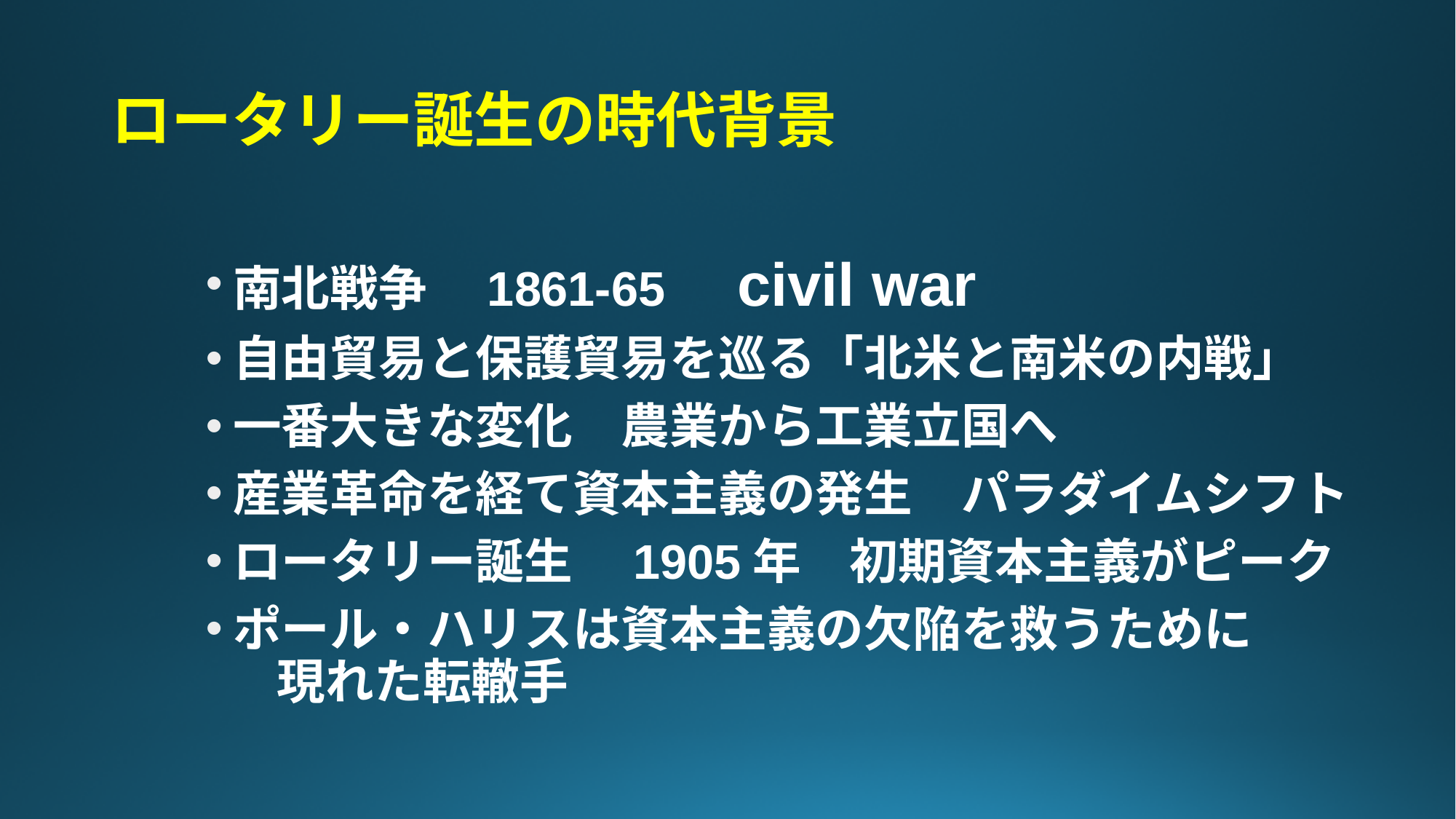

# ロータリー誕生の時代背景
南北戦争　1861-65　civil war
自由貿易と保護貿易を巡る「北米と南米の内戦」
一番大きな変化　農業から工業立国へ
産業革命を経て資本主義の発生　パラダイムシフト
ロータリー誕生　1905年　初期資本主義がピーク
ポール・ハリスは資本主義の欠陥を救うために　　      現れた転轍手